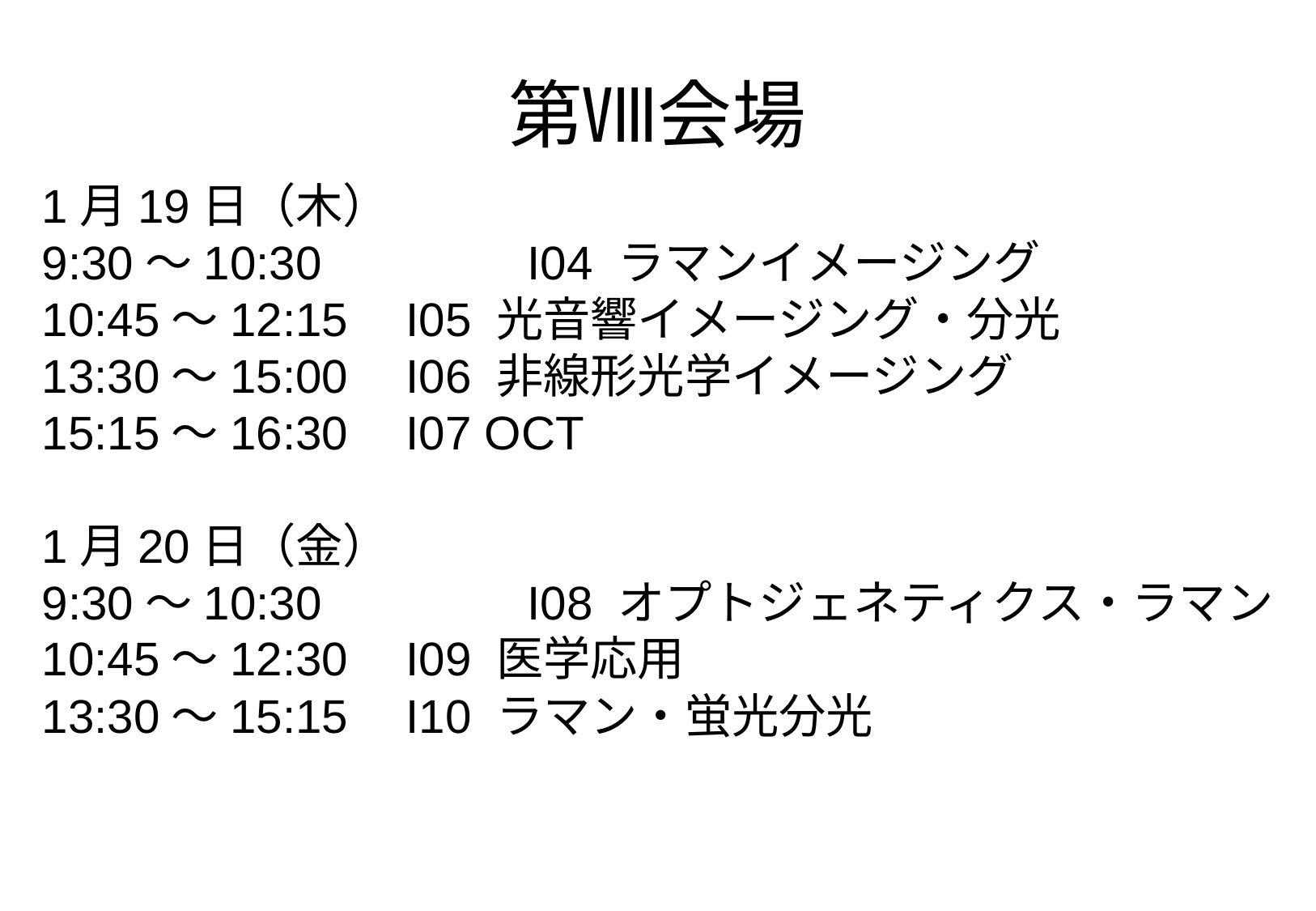

# 第Ⅷ会場
1月19日（木）
9:30～10:30		I04 ラマンイメージング
10:45～12:15	I05 光音響イメージング・分光
13:30～15:00	I06 非線形光学イメージング
15:15～16:30	I07 OCT

1月20日（金）
9:30～10:30		I08 オプトジェネティクス・ラマン
10:45～12:30	I09 医学応用
13:30～15:15	I10 ラマン・蛍光分光